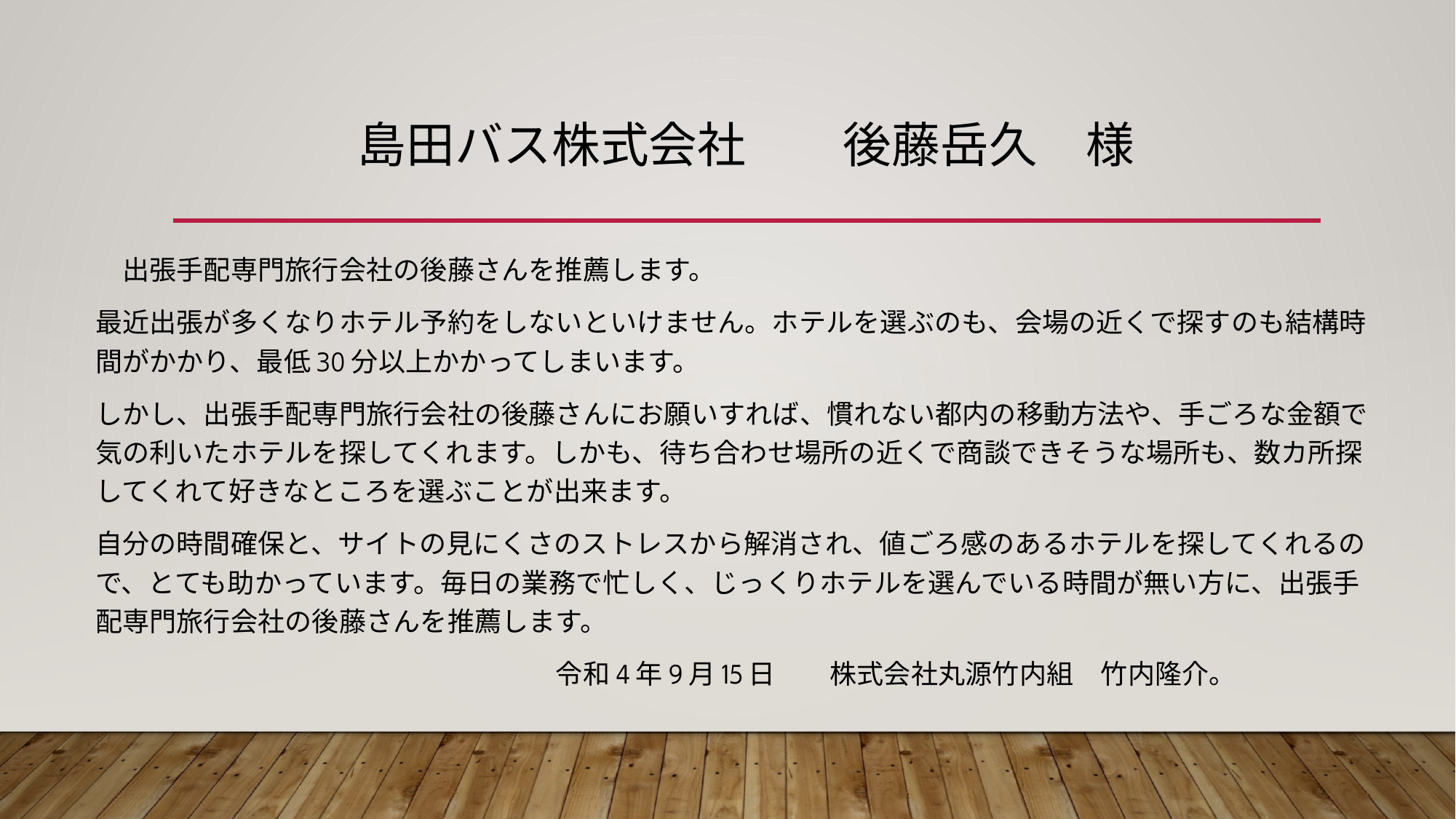

# 島田バス株式会社　　後藤岳久　様
　出張手配専門旅行会社の後藤さんを推薦します。
最近出張が多くなりホテル予約をしないといけません。ホテルを選ぶのも、会場の近くで探すのも結構時間がかかり、最低30分以上かかってしまいます。
しかし、出張手配専門旅行会社の後藤さんにお願いすれば、慣れない都内の移動方法や、手ごろな金額で気の利いたホテルを探してくれます。しかも、待ち合わせ場所の近くで商談できそうな場所も、数カ所探してくれて好きなところを選ぶことが出来ます。
自分の時間確保と、サイトの見にくさのストレスから解消され、値ごろ感のあるホテルを探してくれるので、とても助かっています。毎日の業務で忙しく、じっくりホテルを選んでいる時間が無い方に、出張手配専門旅行会社の後藤さんを推薦します。
　　　　　　　　　　　　　　　　　令和4年9月15日　　株式会社丸源竹内組　竹内隆介。